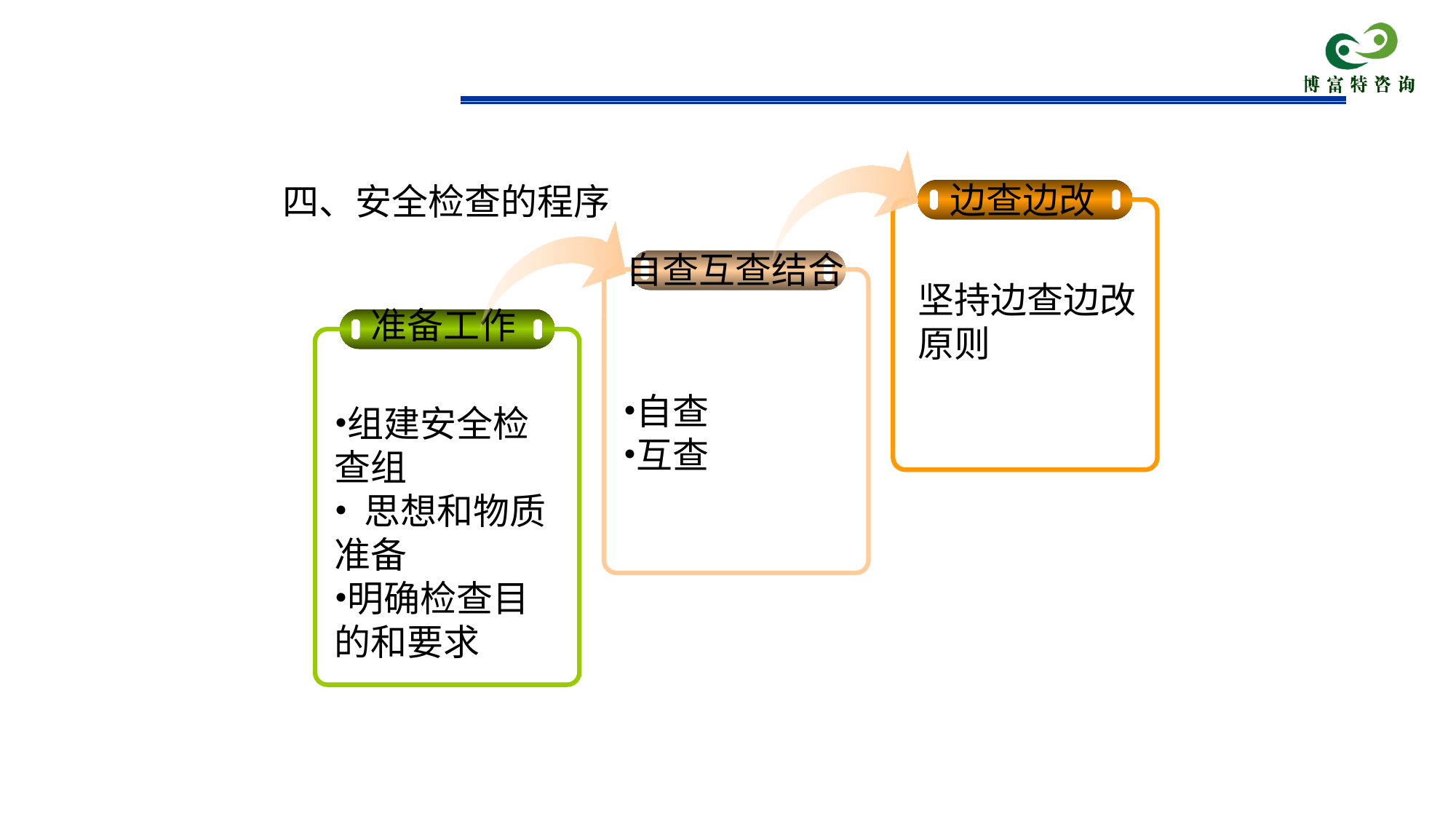

四、安全检查的程序
边查边改

自查互查结合

坚持边查边改原则
准备工作

组建安全检查组
 思想和物质准备
明确检查目的和要求
自查
互查